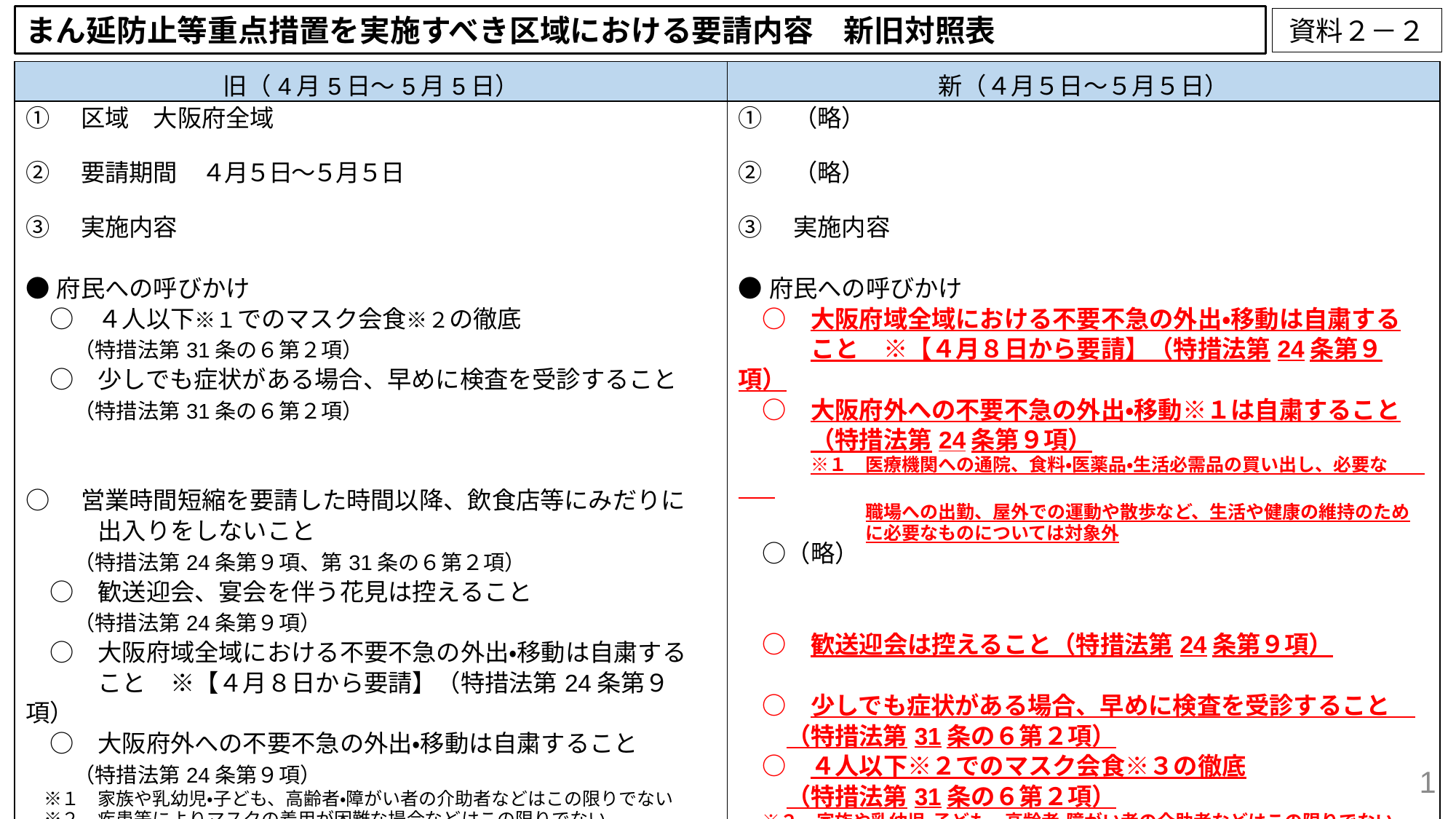

まん延防止等重点措置を実施すべき区域における要請内容　新旧対照表
資料２－２

| 旧（4月5日～5月5日） | 新（４月５日～５月５日） |
| --- | --- |
| ①　区域　大阪府全域 ②　要請期間　４月５日～５月５日 ③　実施内容 ●府民への呼びかけ 　○　４人以下※１でのマスク会食※２の徹底 　　（特措法第31条の６第２項） 　○　少しでも症状がある場合、早めに検査を受診すること　 　　（特措法第31条の６第２項） 　 ○　営業時間短縮を要請した時間以降、飲食店等にみだりに 　　　出入りをしないこと 　　（特措法第24条第９項、第31条の６第２項） 　○　歓送迎会、宴会を伴う花見は控えること 　　（特措法第24条第９項） 　○　大阪府域全域における不要不急の外出・移動は自粛する 　　　こと　※【４月８日から要請】（特措法第24条第９項） 　○　大阪府外への不要不急の外出・移動は自粛すること 　　（特措法第24条第９項） 　※１　家族や乳幼児・子ども、高齢者・障がい者の介助者などはこの限りでない　 　※２　疾患等によりマスクの着用が困難な場合などはこの限りでない | ①　（略） ②　（略） ③　実施内容 ●府民への呼びかけ 　○　大阪府域全域における不要不急の外出・移動は自粛する 　　　こと　※【４月８日から要請】（特措法第24条第９項） 　○　大阪府外への不要不急の外出・移動※１は自粛すること 　　　（特措法第24条第９項） 　　　※１　医療機関への通院、食料・医薬品・生活必需品の買い出し、必要な　　　　 　　　　　　　職場への出勤、屋外での運動や散歩など、生活や健康の維持のため 　　　　　　　に必要なものについては対象外　　　 　○（略） 　○　歓送迎会は控えること（特措法第24条第９項） 　○　少しでも症状がある場合、早めに検査を受診すること　 　　（特措法第31条の６第２項） 　○　４人以下※２でのマスク会食※３の徹底 　　（特措法第31条の６第２項） 　※２　家族や乳幼児・子ども、高齢者・障がい者の介助者などはこの限りでない　 　 ※３　疾患等によりマスクの着用が困難な場合などはこの限りでない |

1